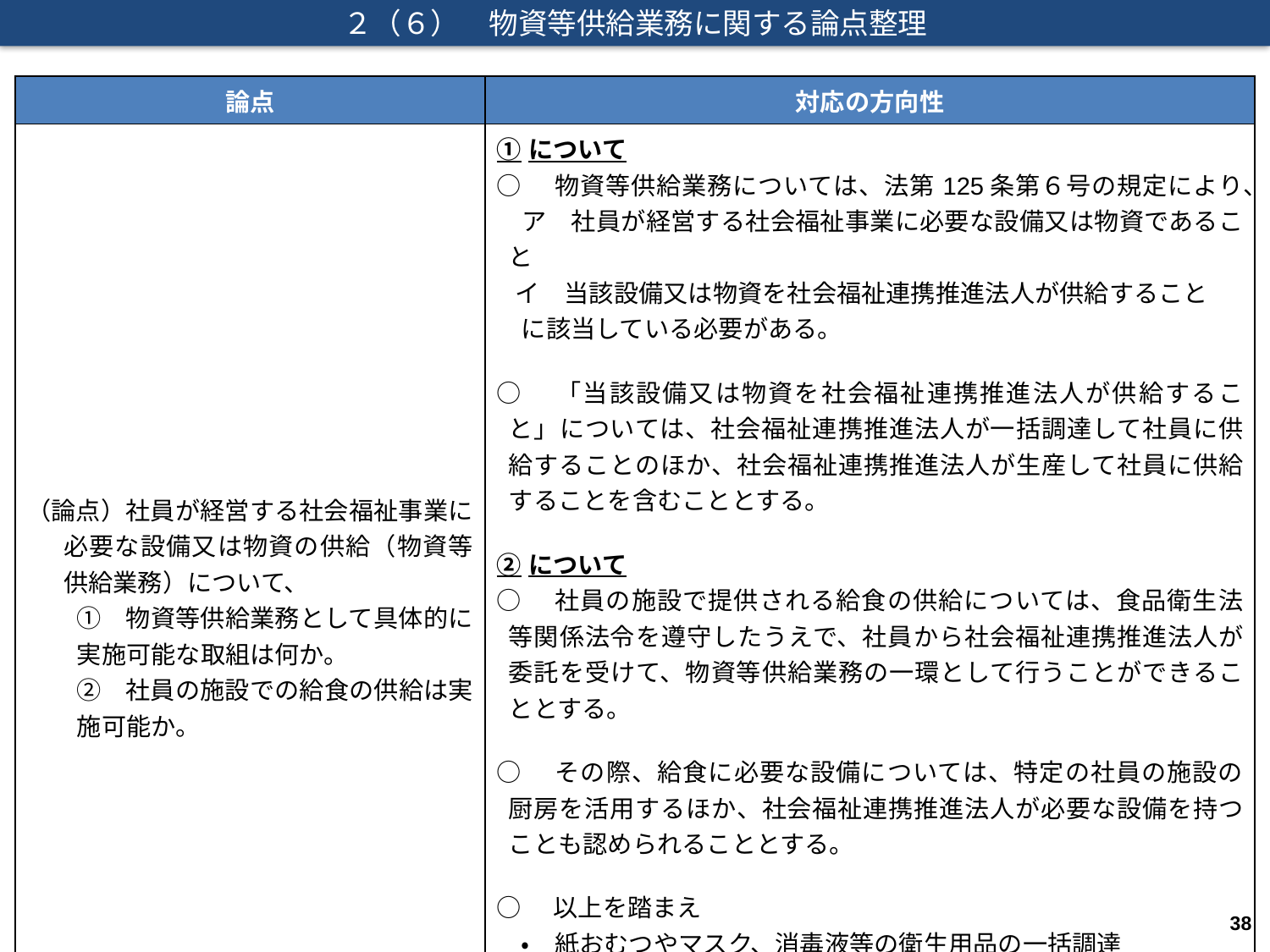

２（６）　物資等供給業務に関する論点整理
| 論点 | 対応の方向性 |
| --- | --- |
| （論点）社員が経営する社会福祉事業に必要な設備又は物資の供給（物資等供給業務）について、 　　①　物資等供給業務として具体的に実施可能な取組は何か。 　　②　社員の施設での給食の供給は実施可能か。 | ①について ○　物資等供給業務については、法第125条第６号の規定により、 　ア　社員が経営する社会福祉事業に必要な設備又は物資であること　 イ　当該設備又は物資を社会福祉連携推進法人が供給すること 　に該当している必要がある。 ○　「当該設備又は物資を社会福祉連携推進法人が供給すること」については、社会福祉連携推進法人が一括調達して社員に供給することのほか、社会福祉連携推進法人が生産して社員に供給することを含むこととする。 ②について ○　社員の施設で提供される給食の供給については、食品衛生法等関係法令を遵守したうえで、社員から社会福祉連携推進法人が委託を受けて、物資等供給業務の一環として行うことができることとする。 ○　その際、給食に必要な設備については、特定の社員の施設の厨房を活用するほか、社会福祉連携推進法人が必要な設備を持つことも認められることとする。 ○　以上を踏まえ 　・　紙おむつやマスク、消毒液等の衛生用品の一括調達 　・　介護ベッドや車いす、リフト等の介護機器の一括調達 　・　介護記録の電子化等ICTを活用したシステムの一括調達 　・　社員の施設で提供される給食の供給 　等を物資等供給業務の例示とする。 |
38